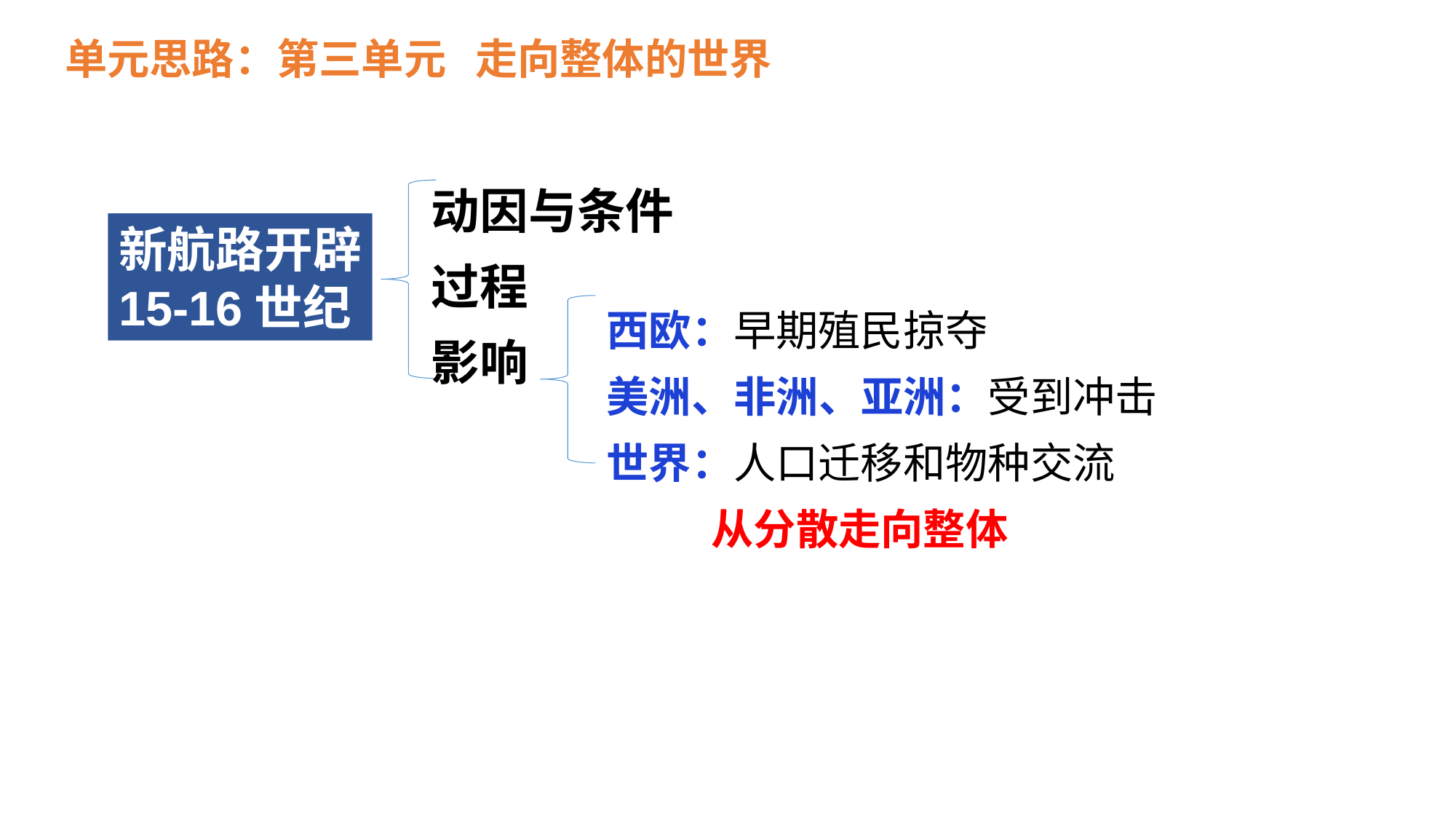

单元思路：第三单元   走向整体的世界
动因与条件
过程
影响

新航路开辟
15-16世纪
西欧：早期殖民掠夺
美洲、非洲、亚洲：受到冲击
世界：人口迁移和物种交流
          从分散走向整体